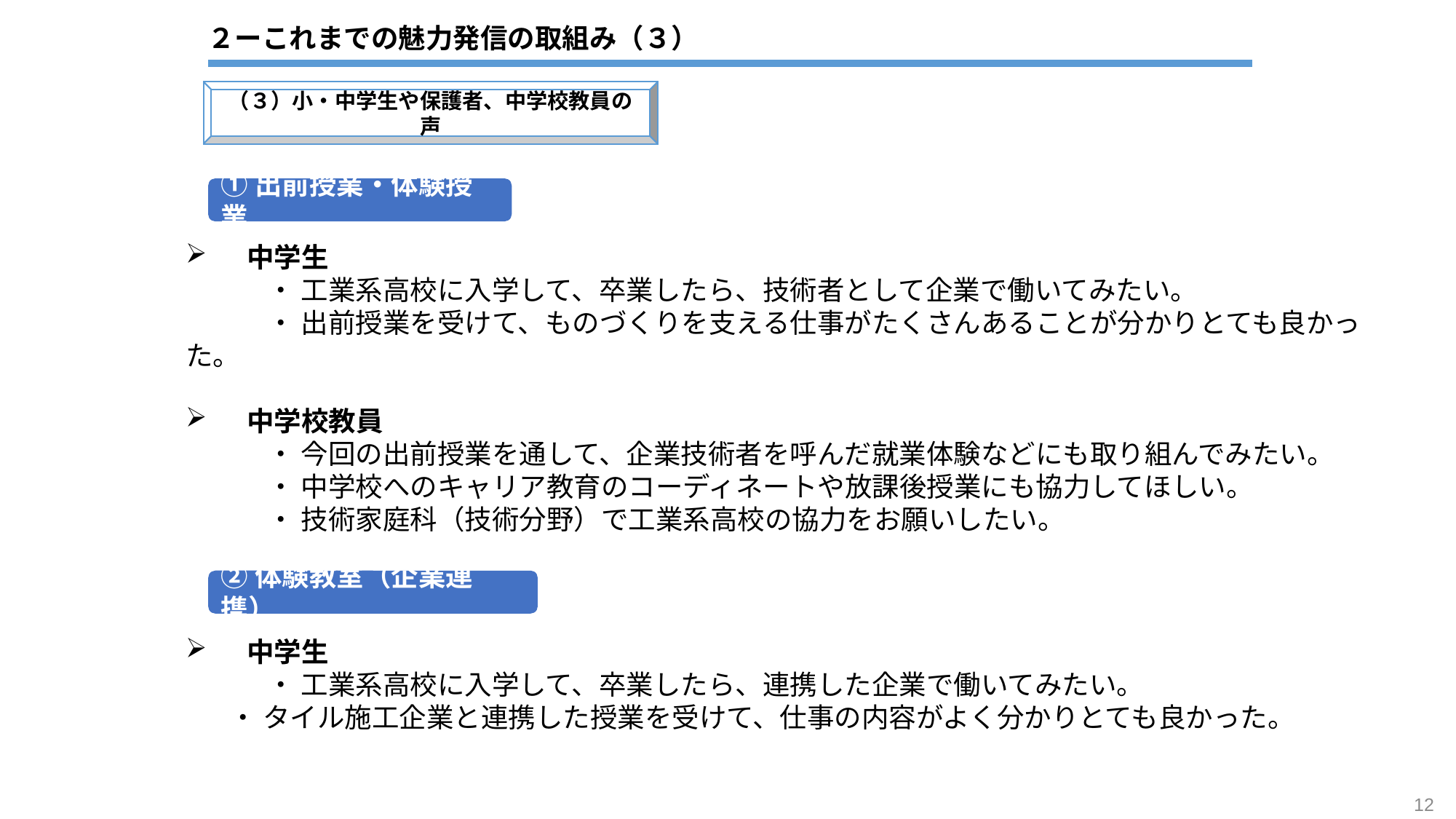

２ーこれまでの魅力発信の取組み（３）
（３）小・中学生や保護者、中学校教員の声
①出前授業・体験授業
　中学生
　　　・ 工業系高校に入学して、卒業したら、技術者として企業で働いてみたい。
　　　・ 出前授業を受けて、ものづくりを支える仕事がたくさんあることが分かりとても良かった。

　中学校教員
　　　・ 今回の出前授業を通して、企業技術者を呼んだ就業体験などにも取り組んでみたい。
　　　・ 中学校へのキャリア教育のコーディネートや放課後授業にも協力してほしい。
　　　・ 技術家庭科（技術分野）で工業系高校の協力をお願いしたい。
②体験教室（企業連携）
　中学生
　　　・ 工業系高校に入学して、卒業したら、連携した企業で働いてみたい。
      ・ タイル施工企業と連携した授業を受けて、仕事の内容がよく分かりとても良かった。
12